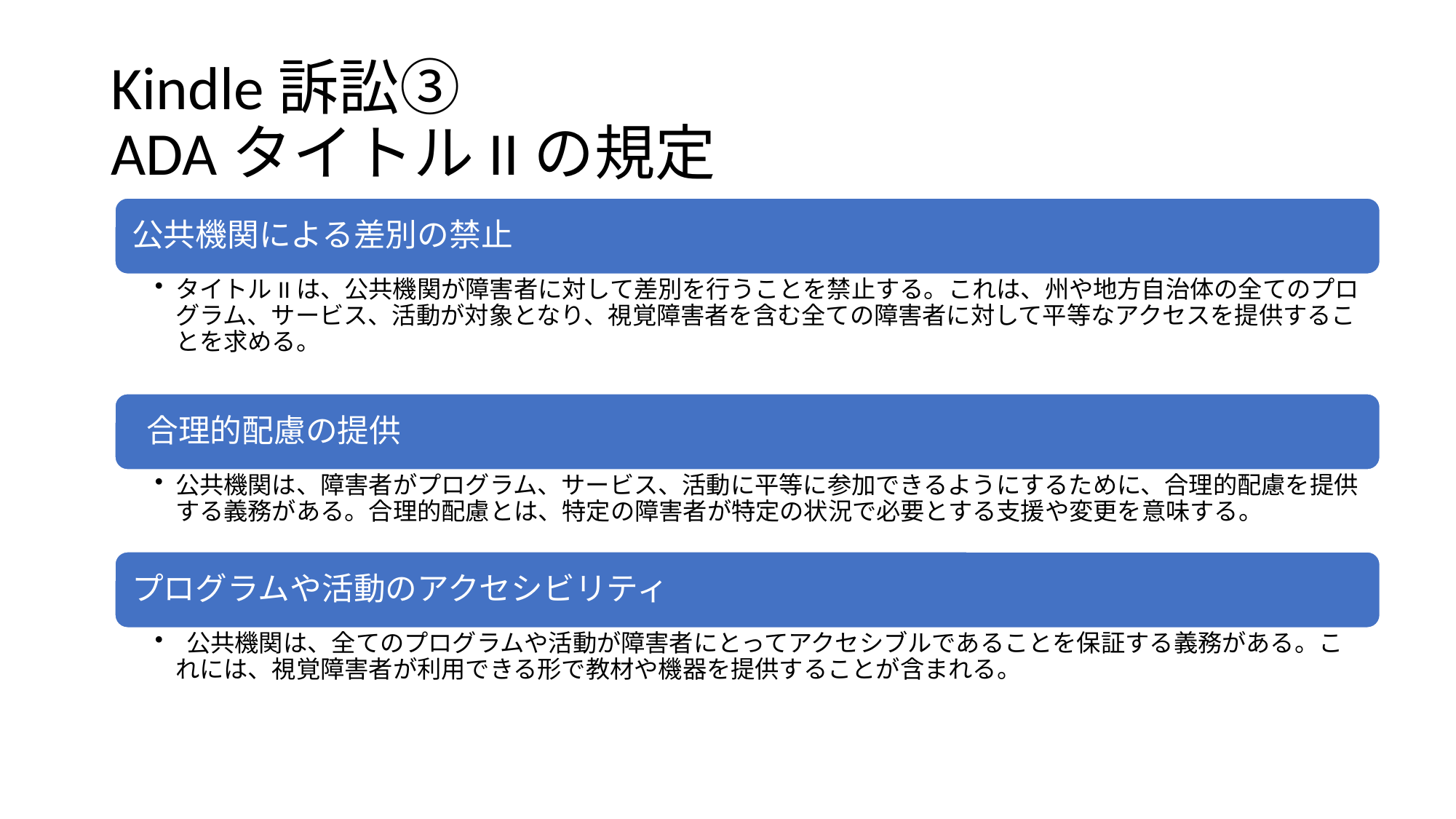

# Kindle訴訟③ ADAタイトルIIの規定
公共機関による差別の禁止
タイトルIIは、公共機関が障害者に対して差別を行うことを禁止する。これは、州や地方自治体の全てのプログラム、サービス、活動が対象となり、視覚障害者を含む全ての障害者に対して平等なアクセスを提供することを求める。
 合理的配慮の提供
公共機関は、障害者がプログラム、サービス、活動に平等に参加できるようにするために、合理的配慮を提供する義務がある。合理的配慮とは、特定の障害者が特定の状況で必要とする支援や変更を意味する。
プログラムや活動のアクセシビリティ
 公共機関は、全てのプログラムや活動が障害者にとってアクセシブルであることを保証する義務がある。これには、視覚障害者が利用できる形で教材や機器を提供することが含まれる。